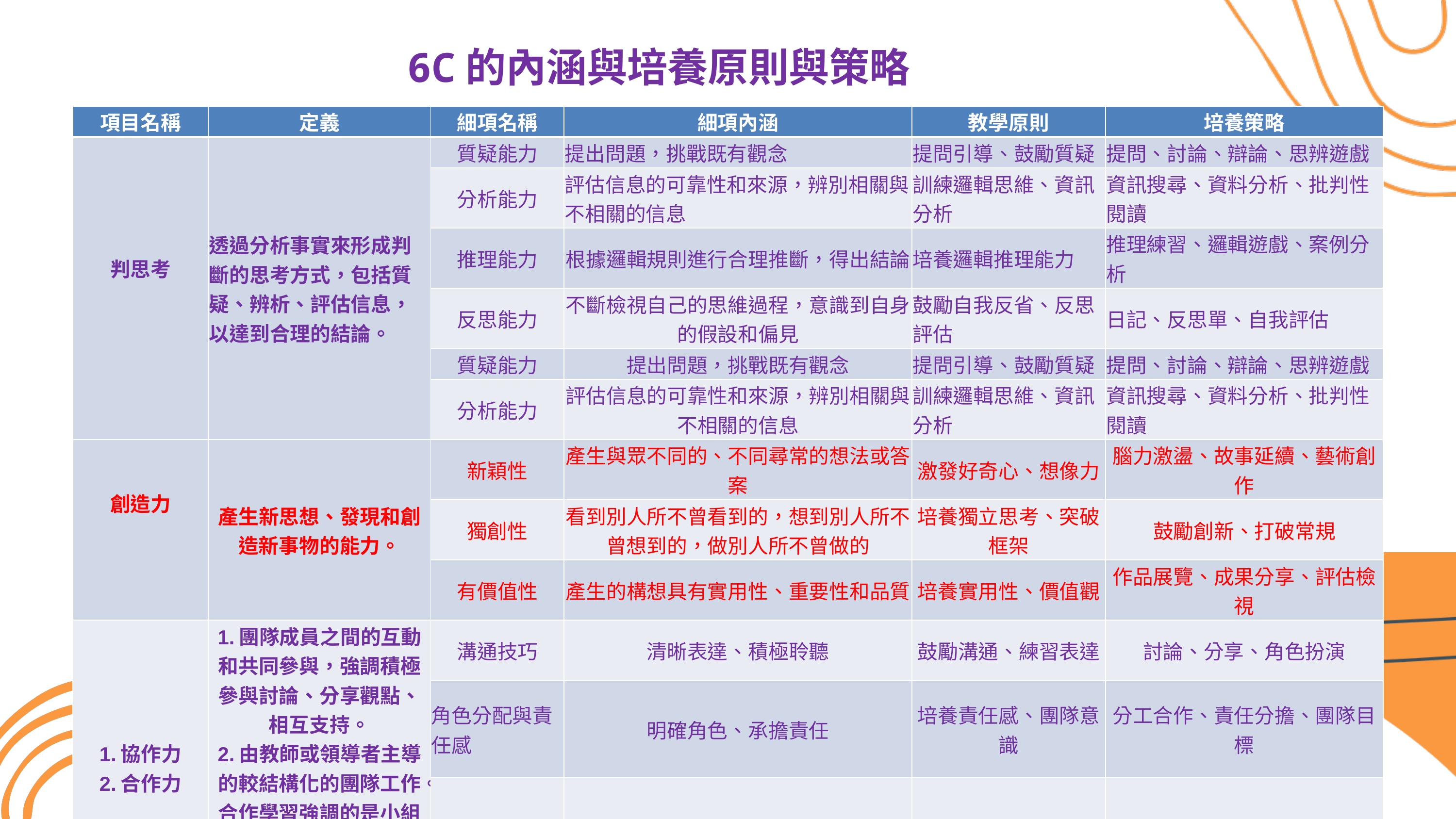

6C的內涵與培養原則與策略
| 項目名稱 | 定義 | 細項名稱 | 細項內涵 | 教學原則 | 培養策略 |
| --- | --- | --- | --- | --- | --- |
| 判思考 | 透過分析事實來形成判斷的思考方式，包括質疑、辨析、評估信息，以達到合理的結論。 | 質疑能力 | 提出問題，挑戰既有觀念 | 提問引導、鼓勵質疑 | 提問、討論、辯論、思辨遊戲 |
|  |  | 分析能力 | 評估信息的可靠性和來源，辨別相關與不相關的信息 | 訓練邏輯思維、資訊分析 | 資訊搜尋、資料分析、批判性閱讀 |
| 批判思考 |  | 推理能力 | 根據邏輯規則進行合理推斷，得出結論 | 培養邏輯推理能力 | 推理練習、邏輯遊戲、案例分析 |
|  |  | 反思能力 | 不斷檢視自己的思維過程，意識到自身的假設和偏見 | 鼓勵自我反省、反思評估 | 日記、反思單、自我評估 |
|  |  | 質疑能力 | 提出問題，挑戰既有觀念 | 提問引導、鼓勵質疑 | 提問、討論、辯論、思辨遊戲 |
|  |  | 分析能力 | 評估信息的可靠性和來源，辨別相關與不相關的信息 | 訓練邏輯思維、資訊分析 | 資訊搜尋、資料分析、批判性閱讀 |
| 創造力 | 產生新思想、發現和創造新事物的能力。 | 新穎性 | 產生與眾不同的、不同尋常的想法或答案 | 激發好奇心、想像力 | 腦力激盪、故事延續、藝術創作 |
| 創造力 | 產生新思想、發現和創造新事物的能力。 | 獨創性 | 看到別人所不曾看到的，想到別人所不曾想到的，做別人所不曾做的 | 培養獨立思考、突破框架 | 鼓勵創新、打破常規 |
|  |  | 有價值性 | 產生的構想具有實用性、重要性和品質 | 培養實用性、價值觀 | 作品展覽、成果分享、評估檢視 |
| 1.協作力 2.合作力 | 1.團隊成員之間的互動和共同參與，強調積極參與討論、分享觀點、相互支持。 2.由教師或領導者主導的較結構化的團隊工作。合作學習強調的是小組成員之間的分工合作，每個人負責特定的任務，以達成共同的學習目標。 | 溝通技巧 | 清晰表達、積極聆聽 | 鼓勵溝通、練習表達 | 討論、分享、角色扮演 |
|  |  | 角色分配與責任感 | 明確角色、承擔責任 | 培養責任感、團隊意識 | 分工合作、責任分擔、團隊目標 |
|  |  | 問題解決能力 | 集思廣益、批判性思維 | 培養解決問題的能力 | 問題解決練習、案例分析 |